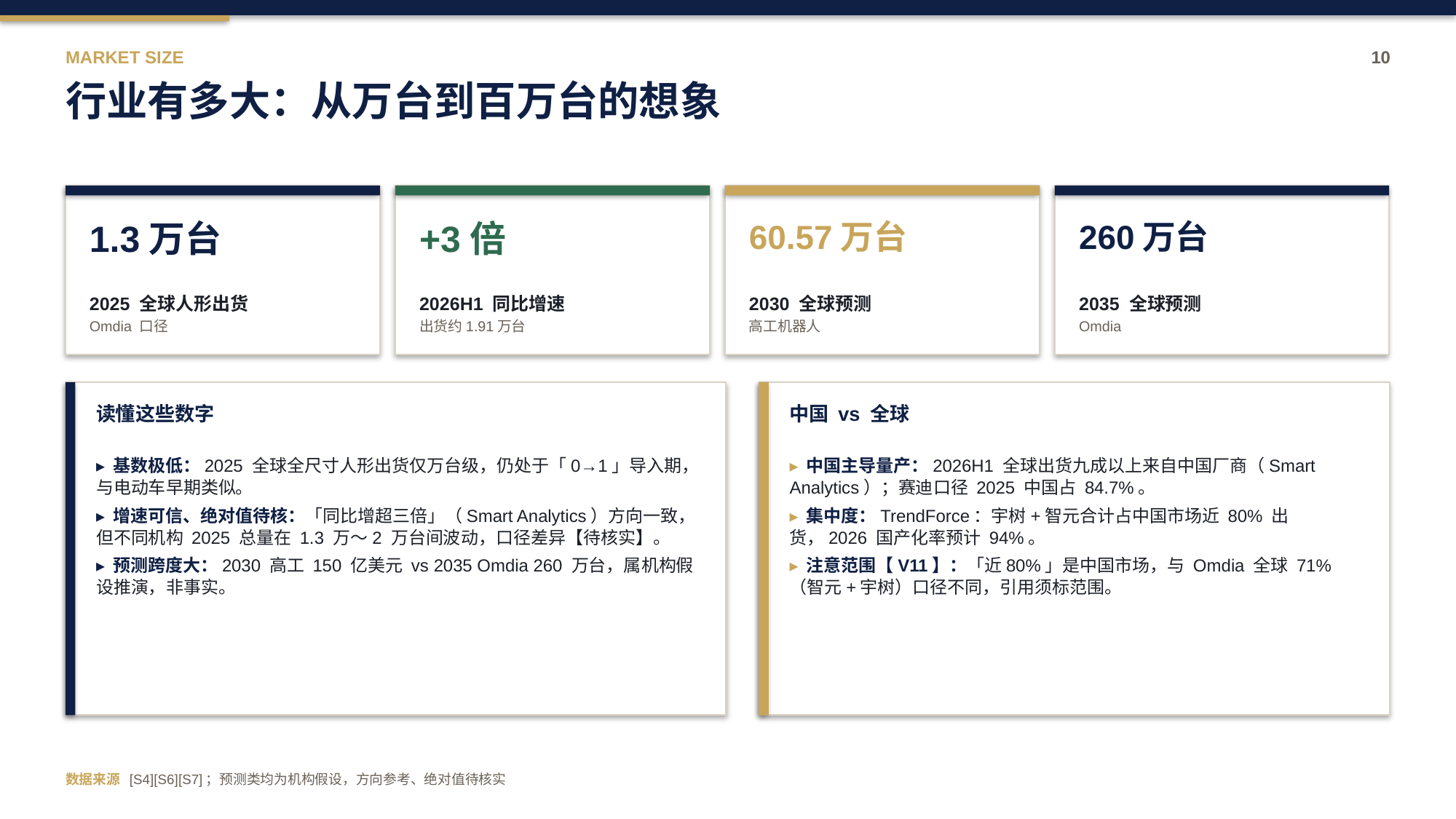

MARKET SIZE
10
行业有多大：从万台到百万台的想象

1.3万台
+3倍
60.57万台
260万台
2025 全球人形出货
Omdia 口径
2026H1 同比增速
出货约1.91万台
2030 全球预测
高工机器人
2035 全球预测
Omdia

读懂这些数字
中国 vs 全球
▸ 基数极低：2025 全球全尺寸人形出货仅万台级，仍处于「0→1」导入期，与电动车早期类似。
▸ 增速可信、绝对值待核：「同比增超三倍」（Smart Analytics）方向一致，但不同机构 2025 总量在 1.3 万～2 万台间波动，口径差异【待核实】。
▸ 预测跨度大：2030 高工 150 亿美元 vs 2035 Omdia 260 万台，属机构假设推演，非事实。
▸ 中国主导量产：2026H1 全球出货九成以上来自中国厂商（Smart Analytics）；赛迪口径 2025 中国占 84.7%。
▸ 集中度：TrendForce：宇树+智元合计占中国市场近 80% 出货，2026 国产化率预计 94%。
▸ 注意范围【V11】：「近80%」是中国市场，与 Omdia 全球 71%（智元+宇树）口径不同，引用须标范围。
数据来源  [S4][S6][S7]；预测类均为机构假设，方向参考、绝对值待核实